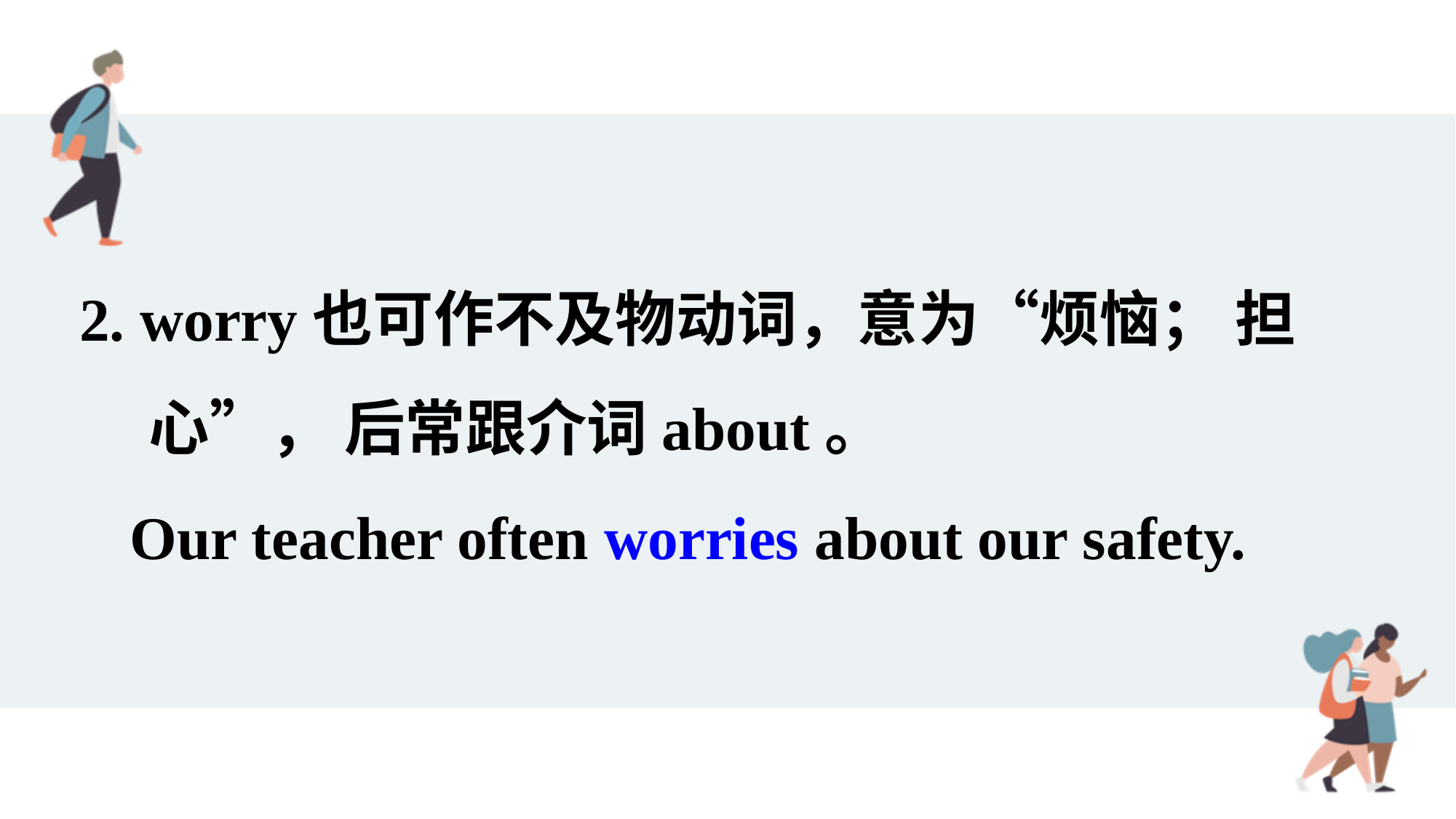

2. worry也可作不及物动词，意为“烦恼； 担
    心”， 后常跟介词about。
   Our teacher often worries about our safety.